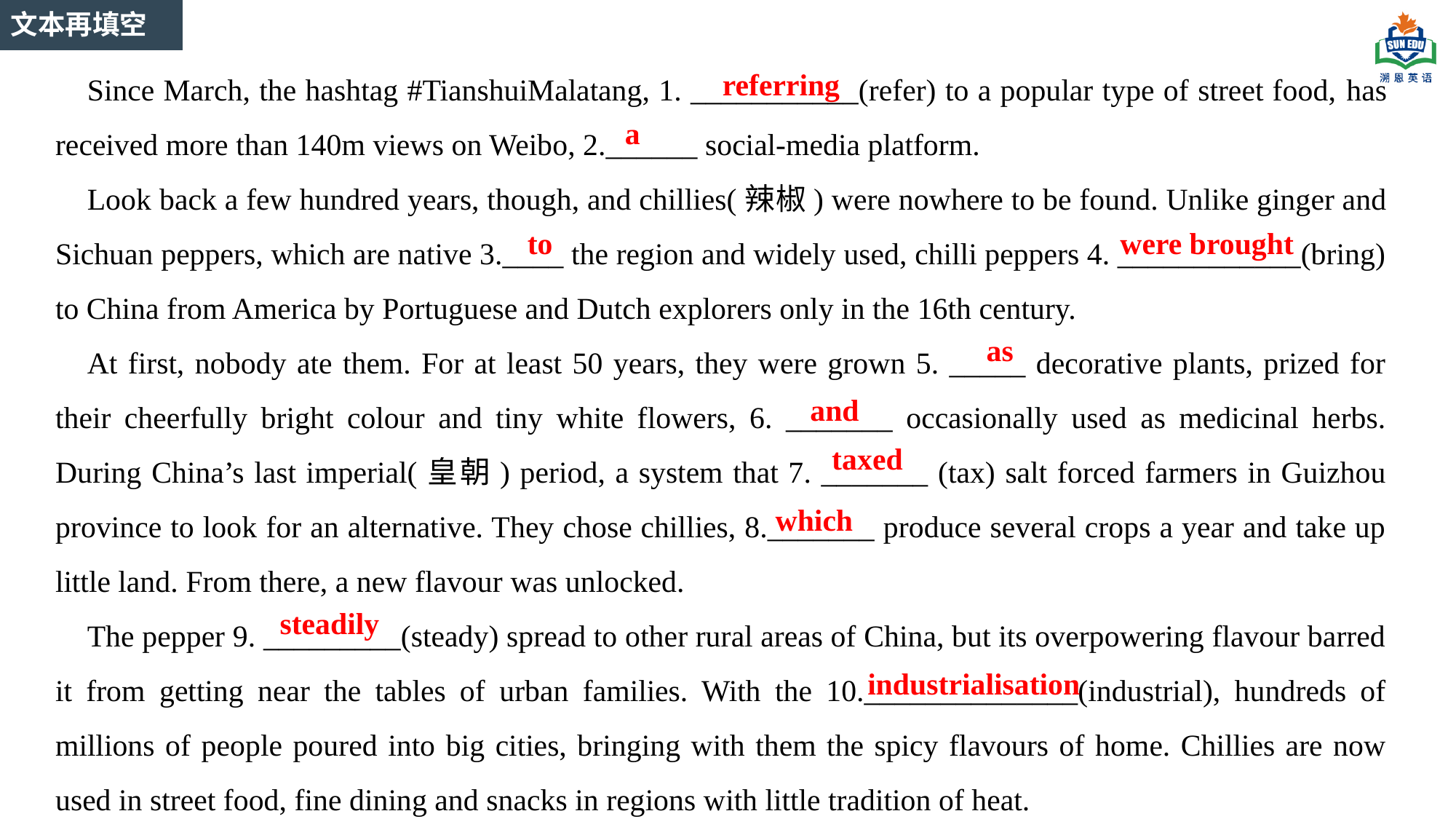

文本再填空
Since March, the hashtag #TianshuiMalatang, 1. ___________(refer) to a popular type of street food, has received more than 140m views on Weibo, 2.______ social-media platform.
Look back a few hundred years, though, and chillies(辣椒) were nowhere to be found. Unlike ginger and Sichuan peppers, which are native 3.____ the region and widely used, chilli peppers 4. ____________(bring) to China from America by Portuguese and Dutch explorers only in the 16th century.
At first, nobody ate them. For at least 50 years, they were grown 5. _____ decorative plants, prized for their cheerfully bright colour and tiny white flowers, 6. _______ occasionally used as medicinal herbs. During China’s last imperial(皇朝) period, a system that 7. _______ (tax) salt forced farmers in Guizhou province to look for an alternative. They chose chillies, 8._______ produce several crops a year and take up little land. From there, a new flavour was unlocked.
The pepper 9. _________(steady) spread to other rural areas of China, but its overpowering flavour barred it from getting near the tables of urban families. With the 10.______________(industrial), hundreds of millions of people poured into big cities, bringing with them the spicy flavours of home. Chillies are now used in street food, fine dining and snacks in regions with little tradition of heat.
referring
a
to
were brought
as
and
taxed
which
steadily
industrialisation